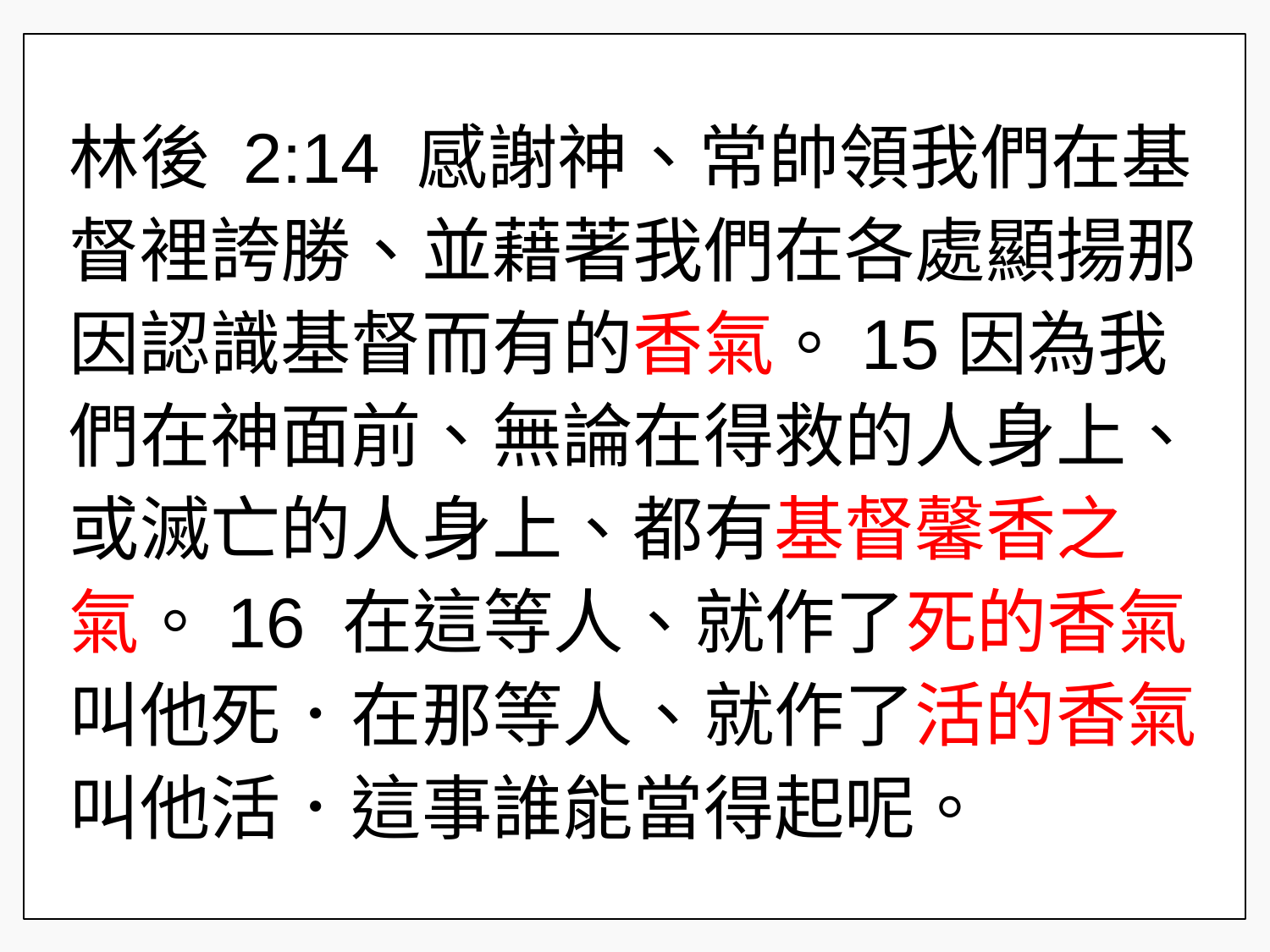

林後 2:14 感謝神、常帥領我們在基督裡誇勝、並藉著我們在各處顯揚那因認識基督而有的香氣。15因為我們在神面前、無論在得救的人身上、或滅亡的人身上、都有基督馨香之氣。16 在這等人、就作了死的香氣叫他死．在那等人、就作了活的香氣叫他活．這事誰能當得起呢。